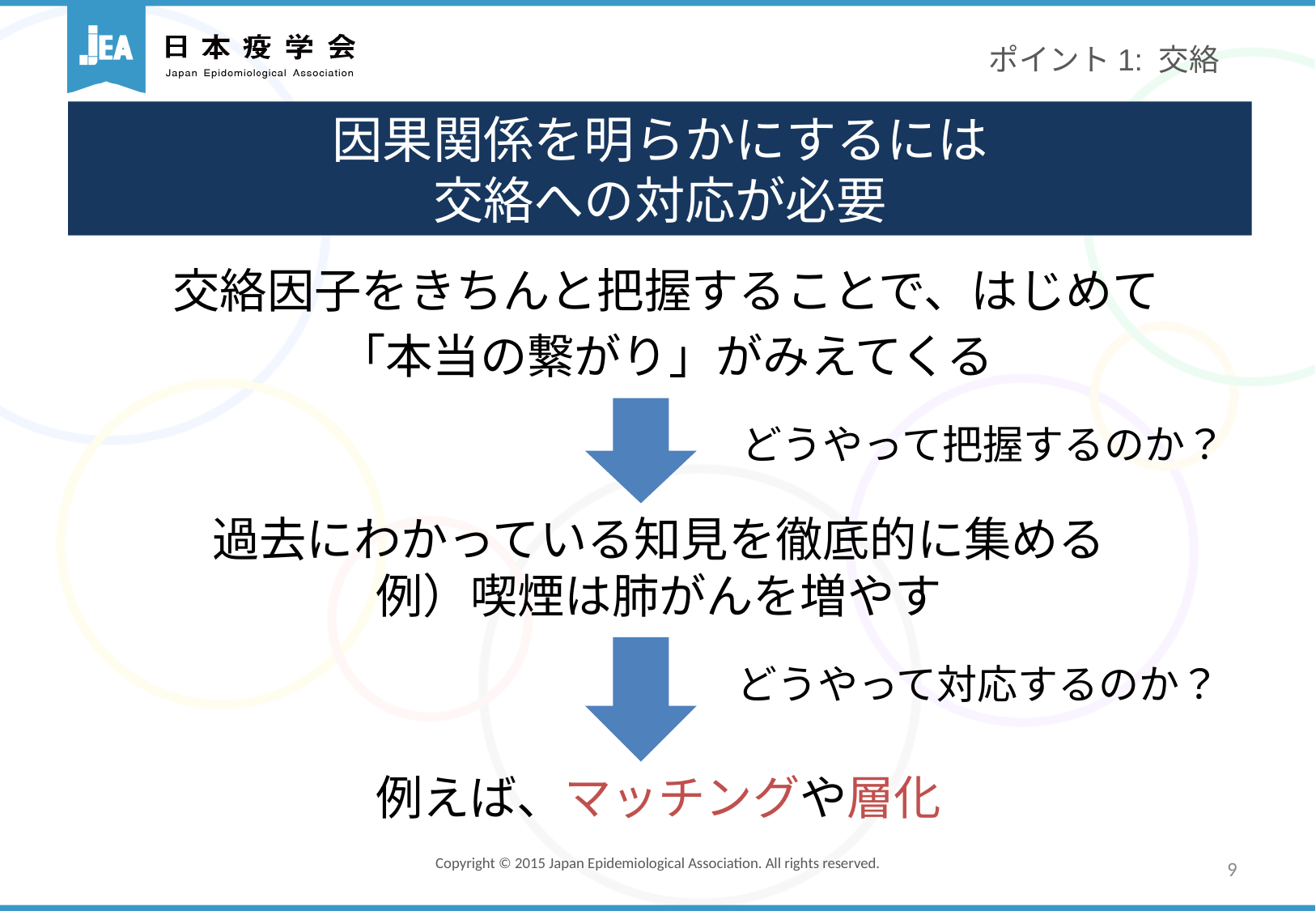

ポイント1: 交絡
因果関係を明らかにするには
交絡への対応が必要
交絡因子をきちんと把握することで、はじめて
「本当の繋がり」がみえてくる

どうやって把握するのか？
過去にわかっている知見を徹底的に集める
例）喫煙は肺がんを増やす

どうやって対応するのか？
例えば、マッチングや層化
9